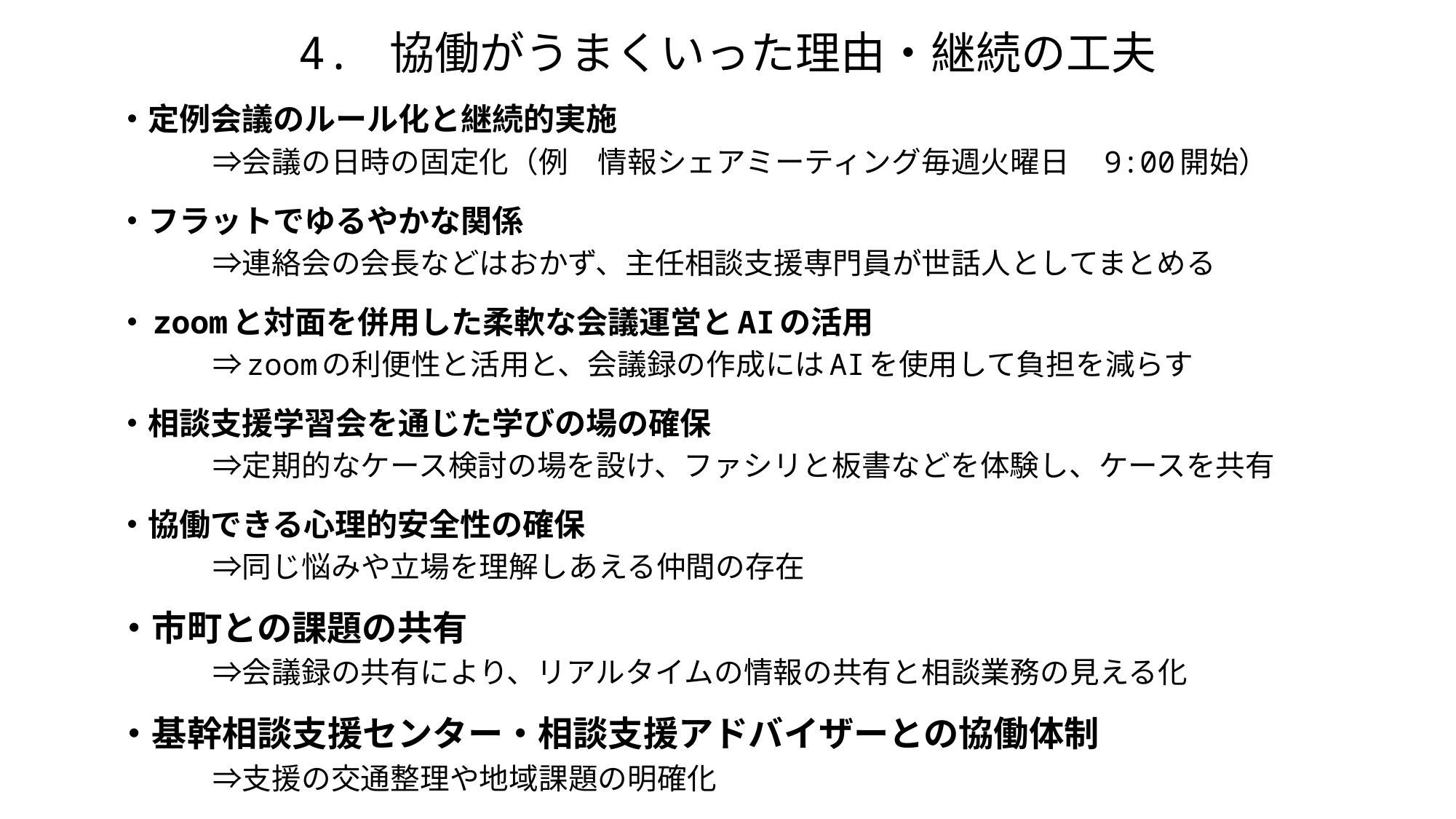

# 4. 協働がうまくいった理由・継続の工夫
・定例会議のルール化と継続的実施
　　 　⇒会議の日時の固定化（例　情報シェアミーティング毎週火曜日　9:00開始）
・フラットでゆるやかな関係
　　 　⇒連絡会の会長などはおかず、主任相談支援専門員が世話人としてまとめる
・zoomと対面を併用した柔軟な会議運営とAIの活用
　　　 ⇒zoomの利便性と活用と、会議録の作成にはAIを使用して負担を減らす
・相談支援学習会を通じた学びの場の確保
　　　 ⇒定期的なケース検討の場を設け、ファシリと板書などを体験し、ケースを共有
・協働できる心理的安全性の確保
　　　 ⇒同じ悩みや立場を理解しあえる仲間の存在
・市町との課題の共有
　　 　⇒会議録の共有により、リアルタイムの情報の共有と相談業務の見える化
・基幹相談支援センター・相談支援アドバイザーとの協働体制
　　 　⇒支援の交通整理や地域課題の明確化